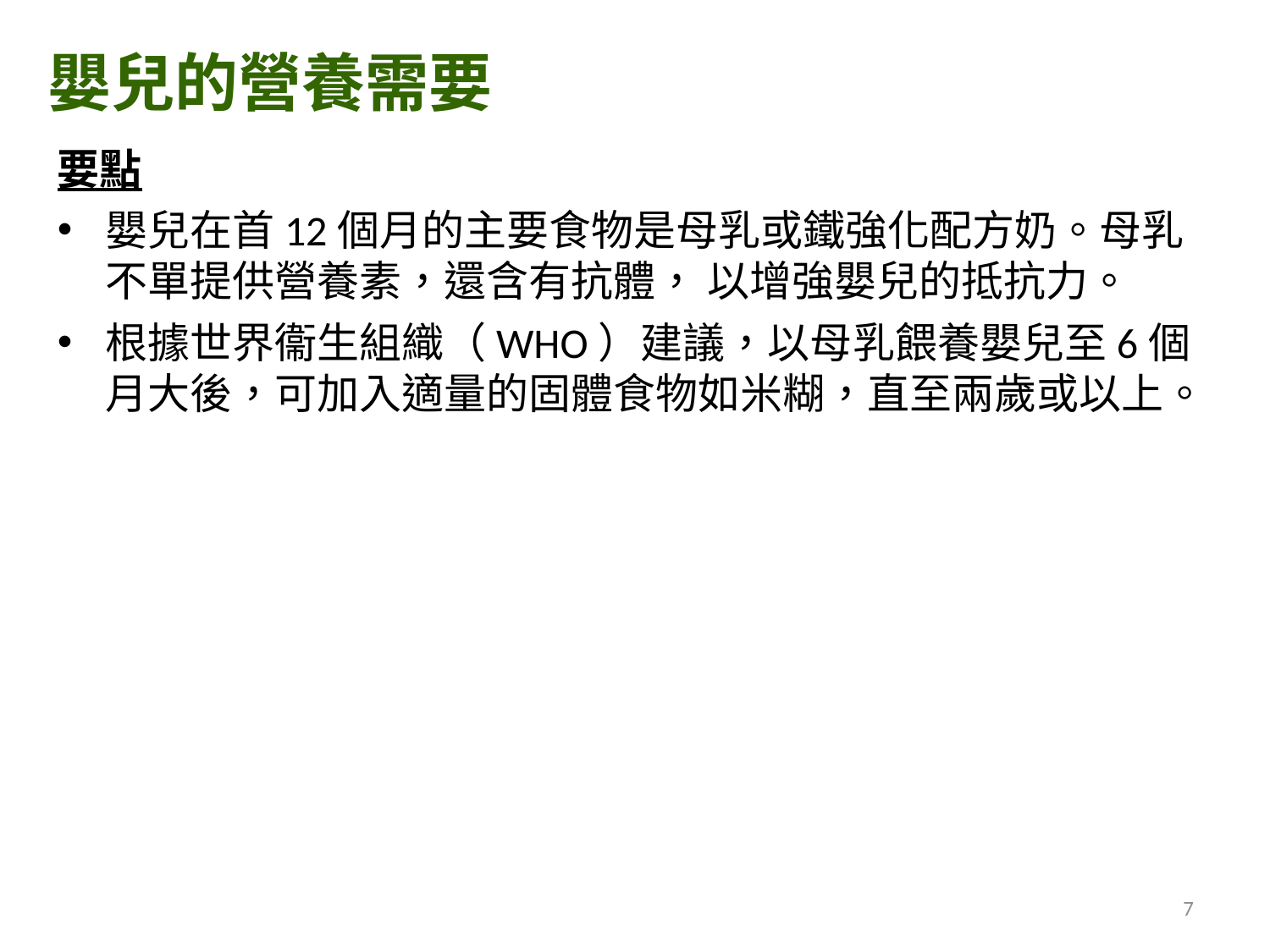

嬰兒的營養需要
要點
嬰兒在首12個月的主要食物是母乳或鐵強化配方奶。母乳不單提供營養素，還含有抗體， 以增強嬰兒的抵抗力。
根據世界衞生組織（WHO）建議，以母乳餵養嬰兒至6個月大後，可加入適量的固體食物如米糊，直至兩歲或以上。

7